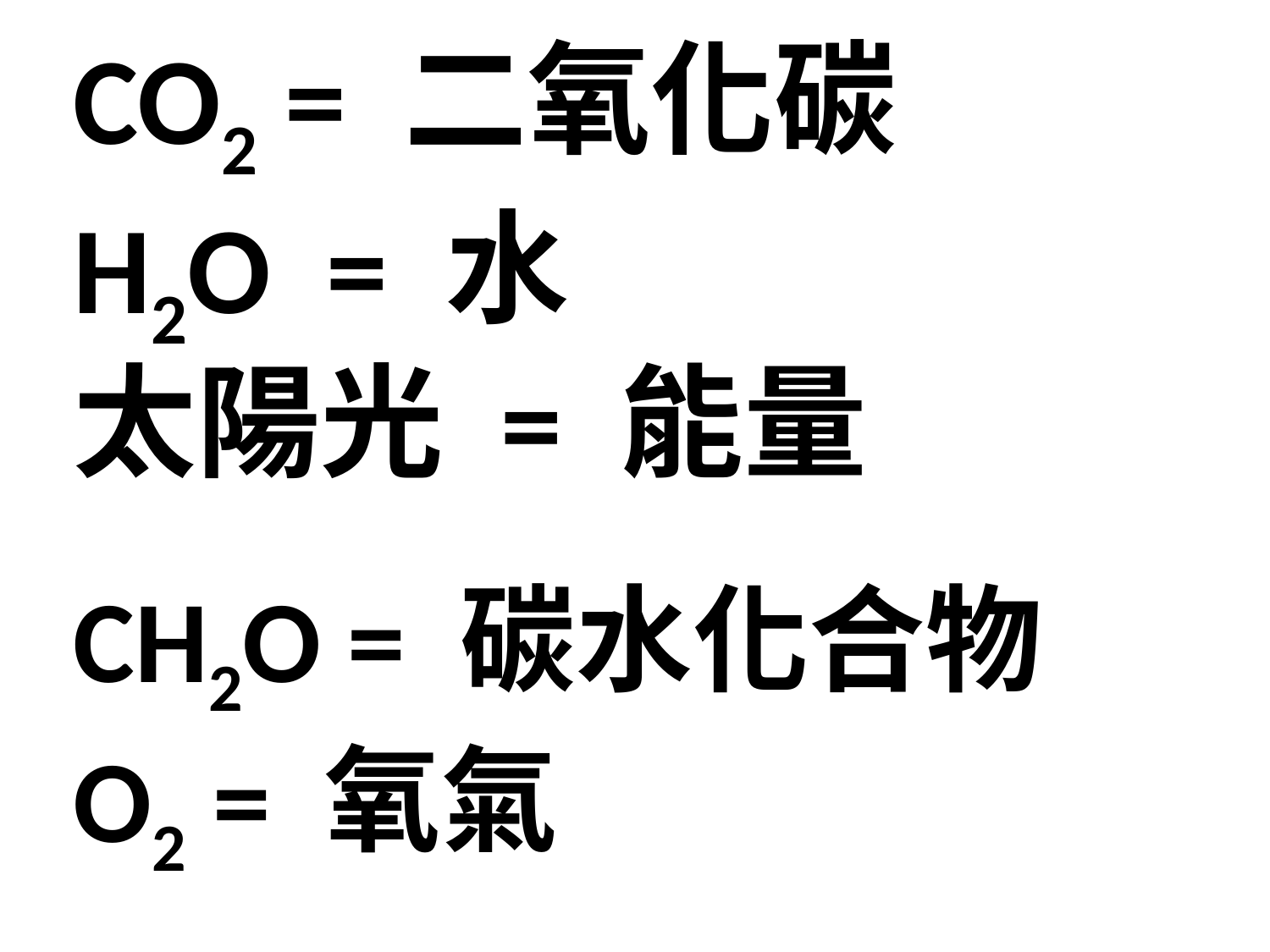

CO2 = 二氧化碳
H2O  = 水
太陽光 = 能量

CH2O = 碳水化合物
O2 = 氧氣